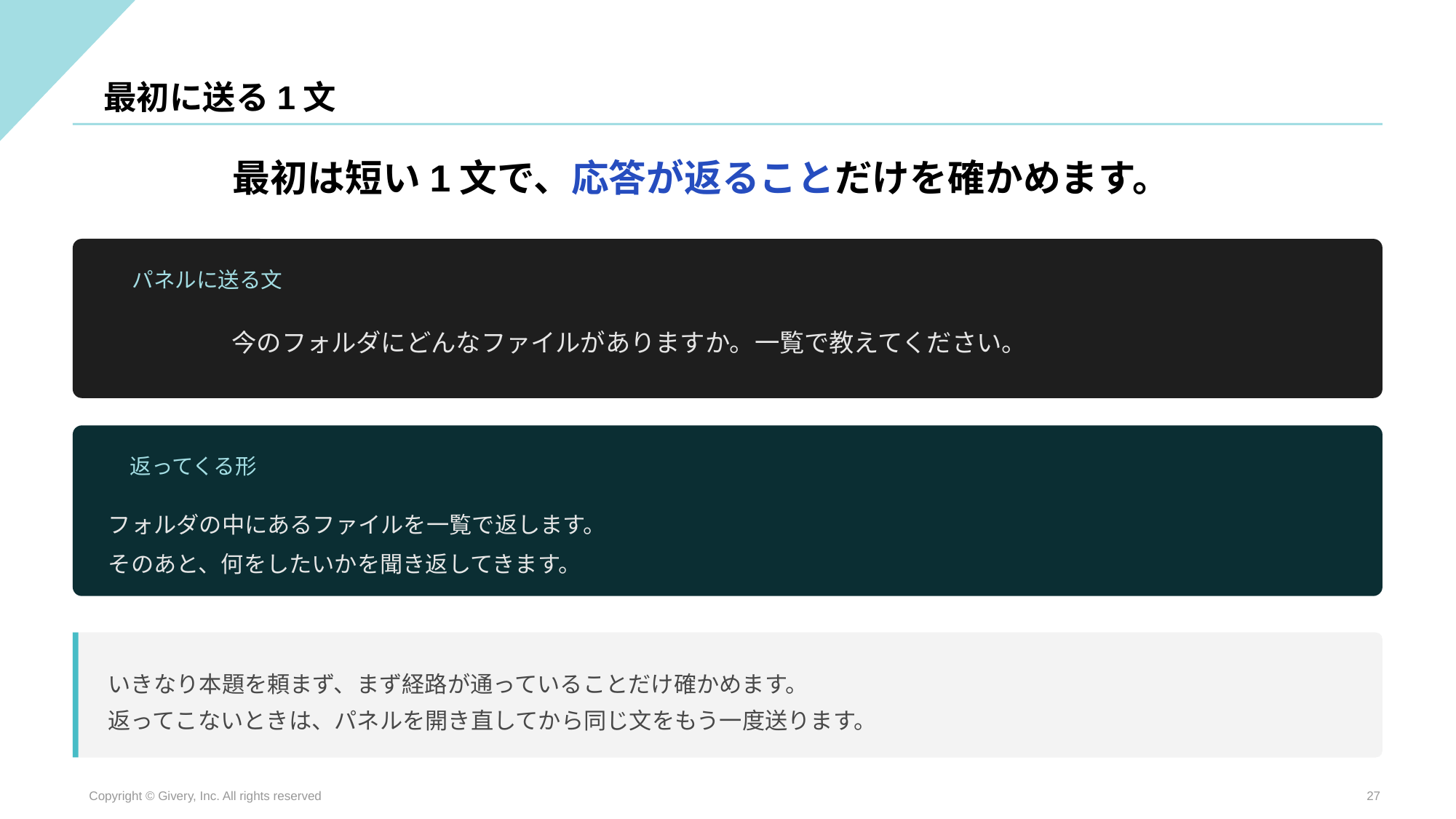

最初に送る1文

最初は短い1文で、応答が返ることだけを確かめます。

パネルに送る文
今のフォルダにどんなファイルがありますか。一覧で教えてください。

返ってくる形
フォルダの中にあるファイルを一覧で返します。
そのあと、何をしたいかを聞き返してきます。

いきなり本題を頼まず、まず経路が通っていることだけ確かめます。
返ってこないときは、パネルを開き直してから同じ文をもう一度送ります。
Copyright © Givery, Inc. All rights reserved
27